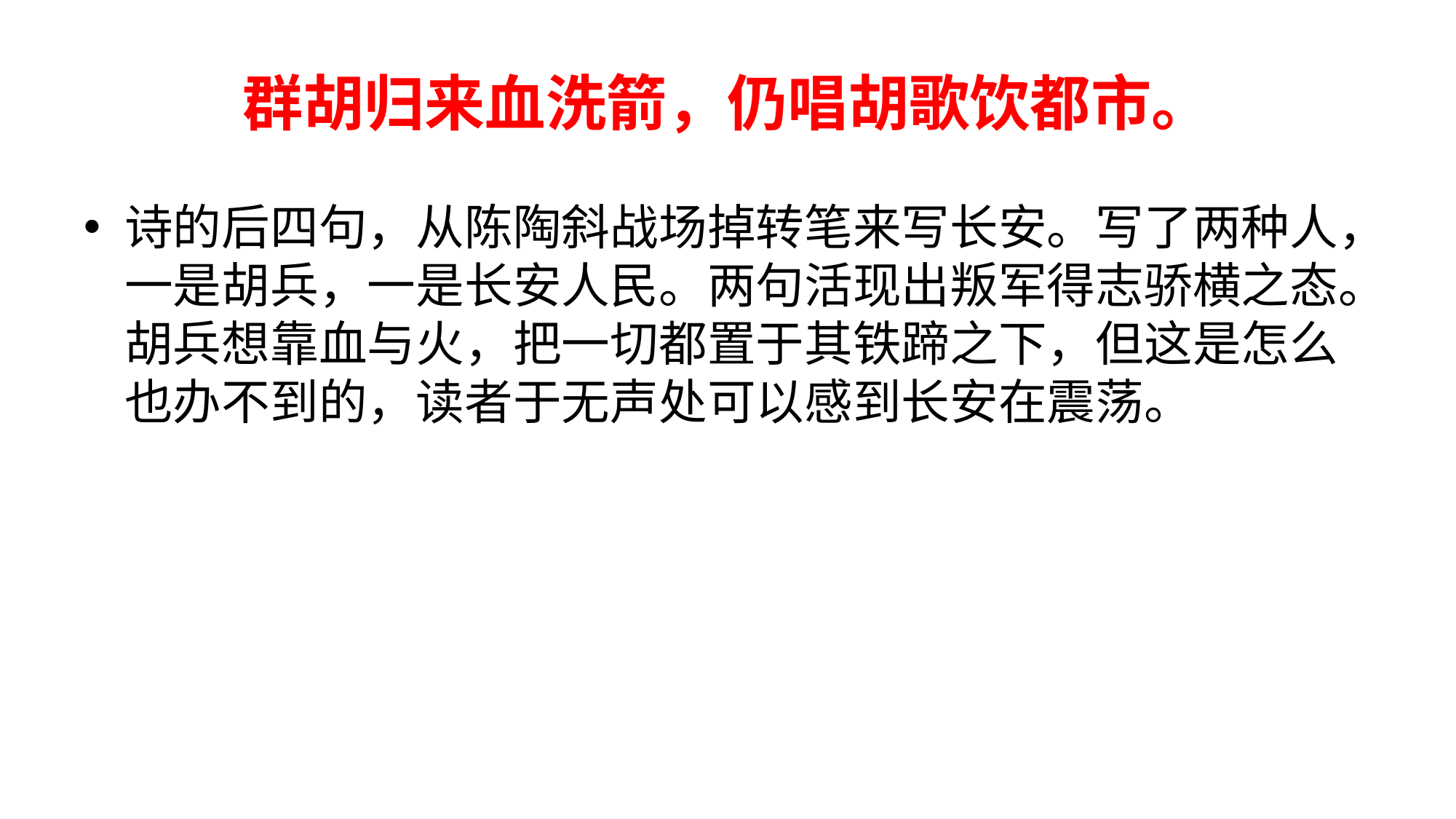

# 群胡归来血洗箭，仍唱胡歌饮都市。
诗的后四句，从陈陶斜战场掉转笔来写长安。写了两种人，一是胡兵，一是长安人民。两句活现出叛军得志骄横之态。胡兵想靠血与火，把一切都置于其铁蹄之下，但这是怎么也办不到的，读者于无声处可以感到长安在震荡。